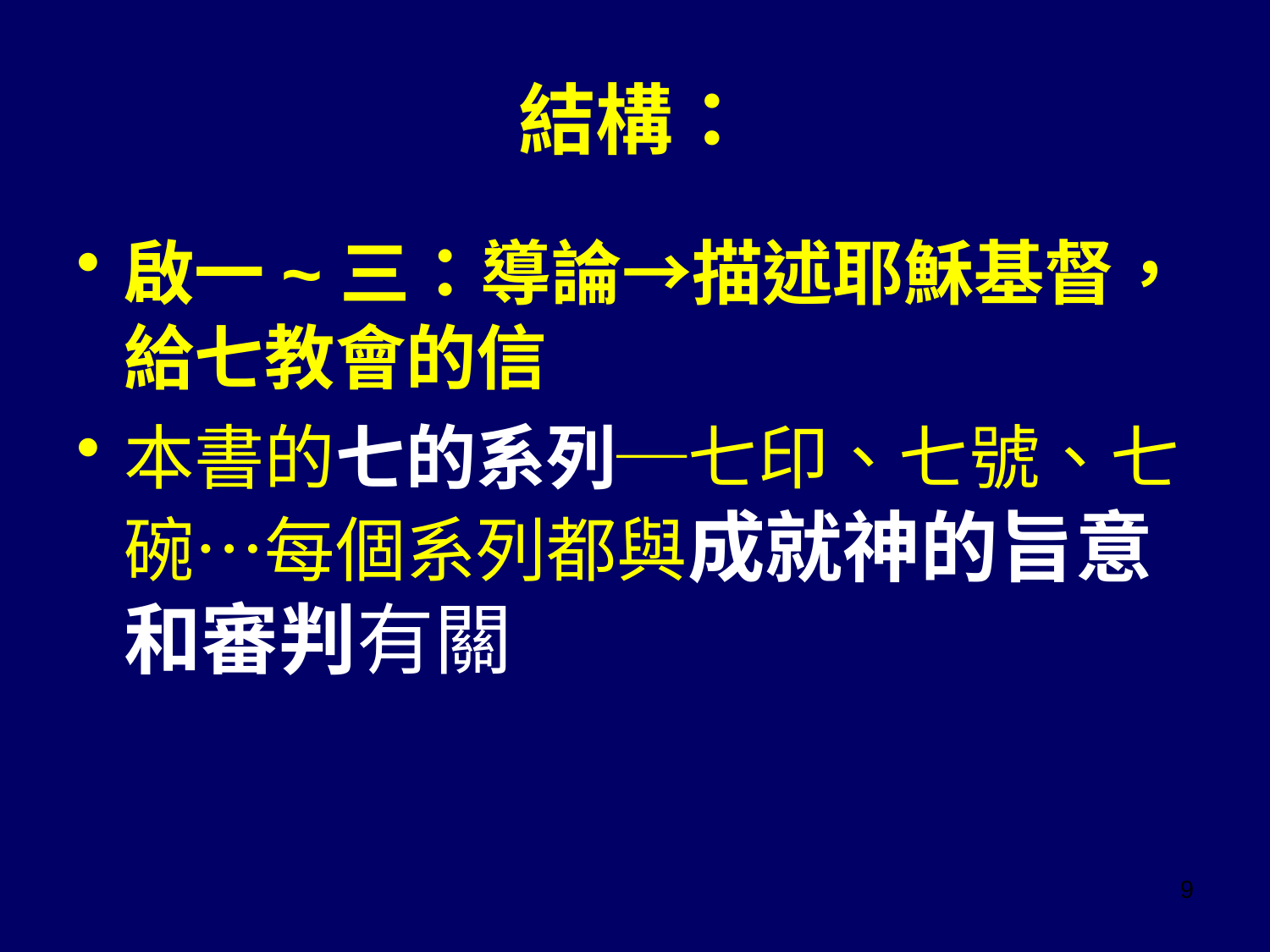

# 結構：
啟一~三：導論→描述耶穌基督，給七教會的信
本書的七的系列─七印、七號、七碗…每個系列都與成就神的旨意和審判有關

9